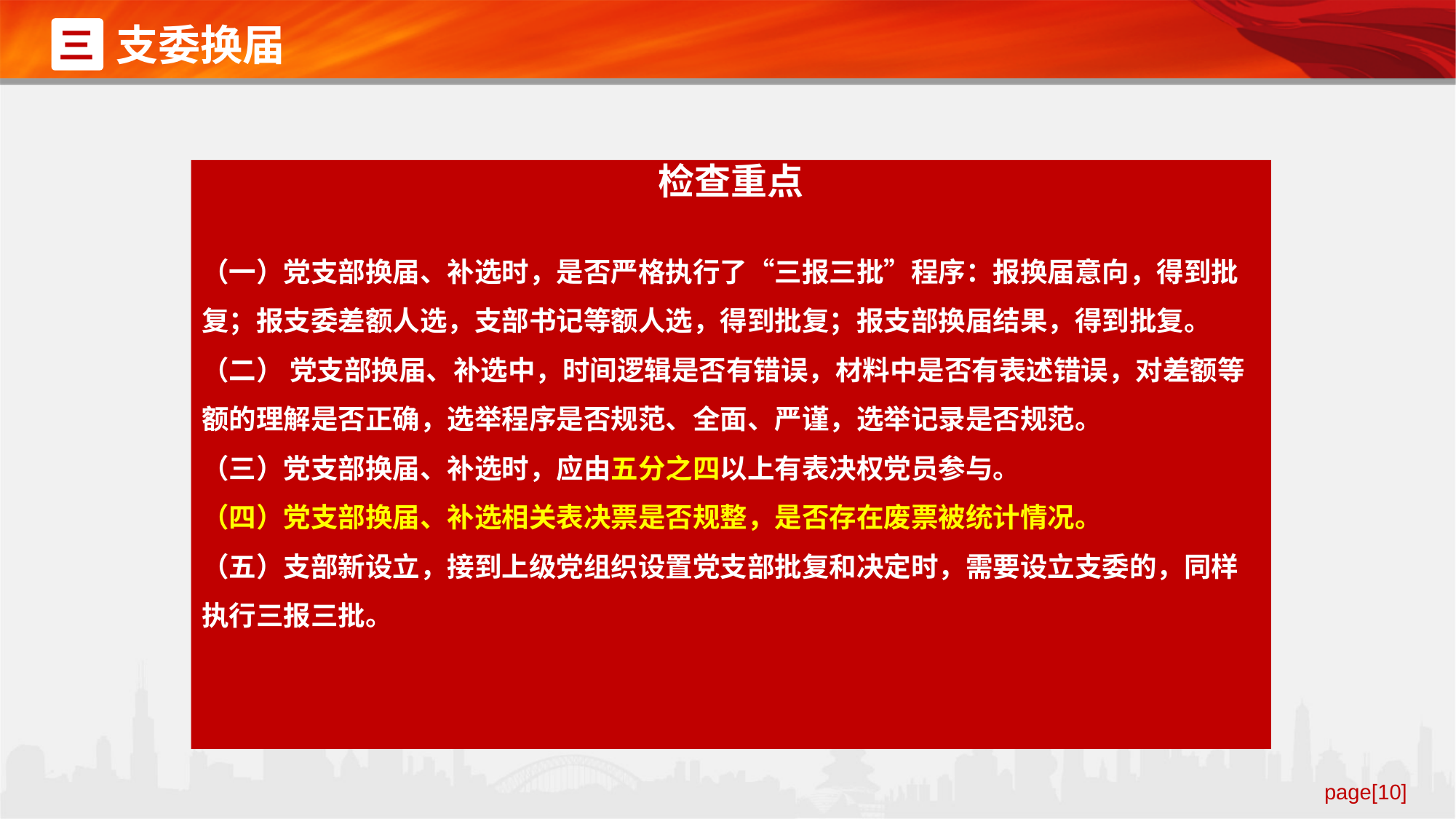

支委换届
三

检查重点

（一）党支部换届、补选时，是否严格执行了“三报三批”程序：报换届意向，得到批复；报支委差额人选，支部书记等额人选，得到批复；报支部换届结果，得到批复。
（二） 党支部换届、补选中，时间逻辑是否有错误，材料中是否有表述错误，对差额等额的理解是否正确，选举程序是否规范、全面、严谨，选举记录是否规范。
（三）党支部换届、补选时，应由五分之四以上有表决权党员参与。
（四）党支部换届、补选相关表决票是否规整，是否存在废票被统计情况。
（五）支部新设立，接到上级党组织设置党支部批复和决定时，需要设立支委的，同样执行三报三批。